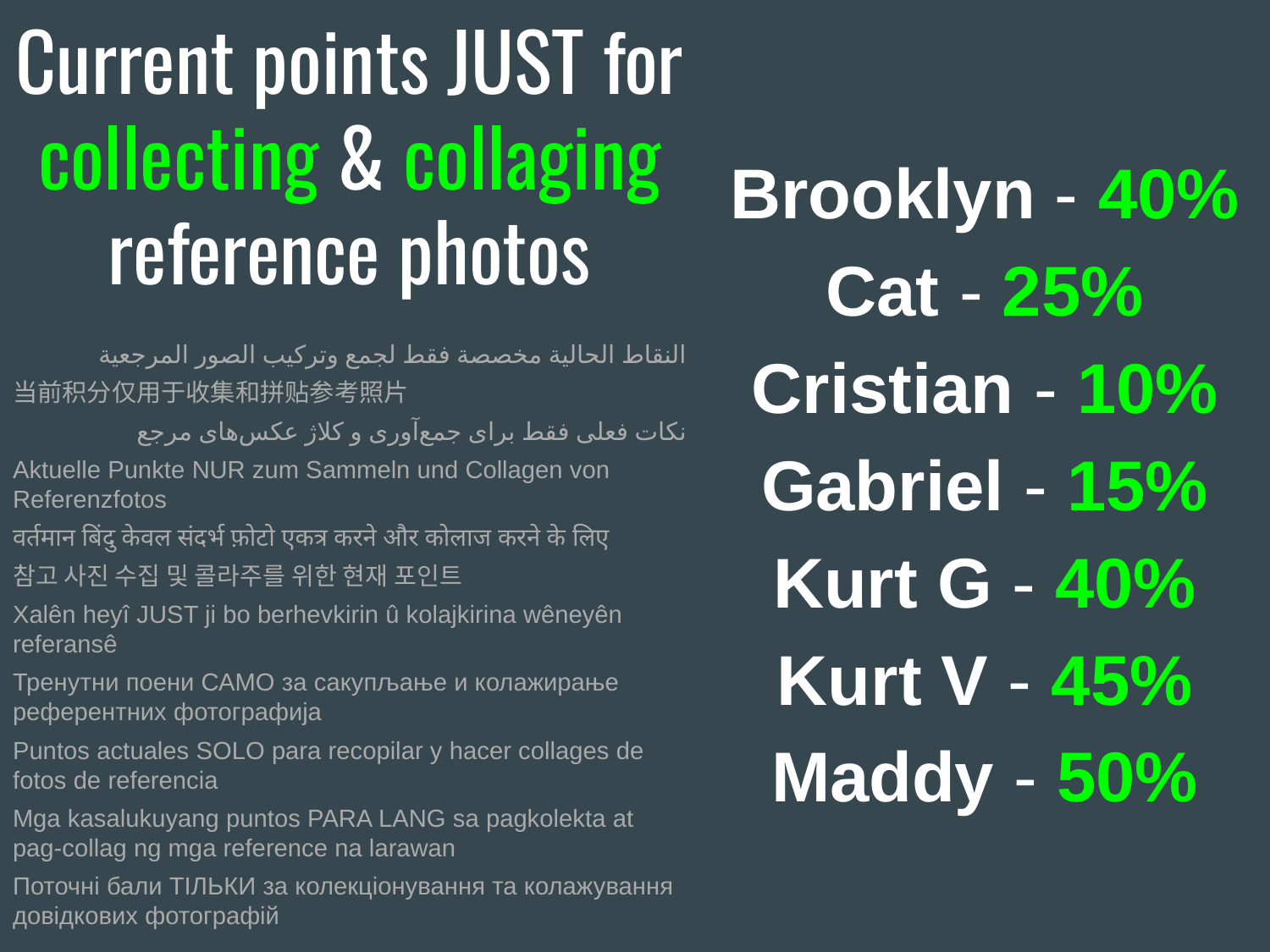

Current points JUST for collecting & collaging reference photos
Brooklyn - 40%
Cat - 25%
Cristian - 10%
Gabriel - 15%
Kurt G - 40%
Kurt V - 45%
Maddy - 50%
النقاط الحالية مخصصة فقط لجمع وتركيب الصور المرجعية
当前积分仅用于收集和拼贴参考照片
نکات فعلی فقط برای جمع‌آوری و کلاژ عکس‌های مرجع
Aktuelle Punkte NUR zum Sammeln und Collagen von Referenzfotos
वर्तमान बिंदु केवल संदर्भ फ़ोटो एकत्र करने और कोलाज करने के लिए
참고 사진 수집 및 콜라주를 위한 현재 포인트
Xalên heyî JUST ji bo berhevkirin û kolajkirina wêneyên referansê
Тренутни поени САМО за сакупљање и колажирање референтних фотографија
Puntos actuales SOLO para recopilar y hacer collages de fotos de referencia
Mga kasalukuyang puntos PARA LANG sa pagkolekta at pag-collag ng mga reference na larawan
Поточні бали ТІЛЬКИ за колекціонування та колажування довідкових фотографій